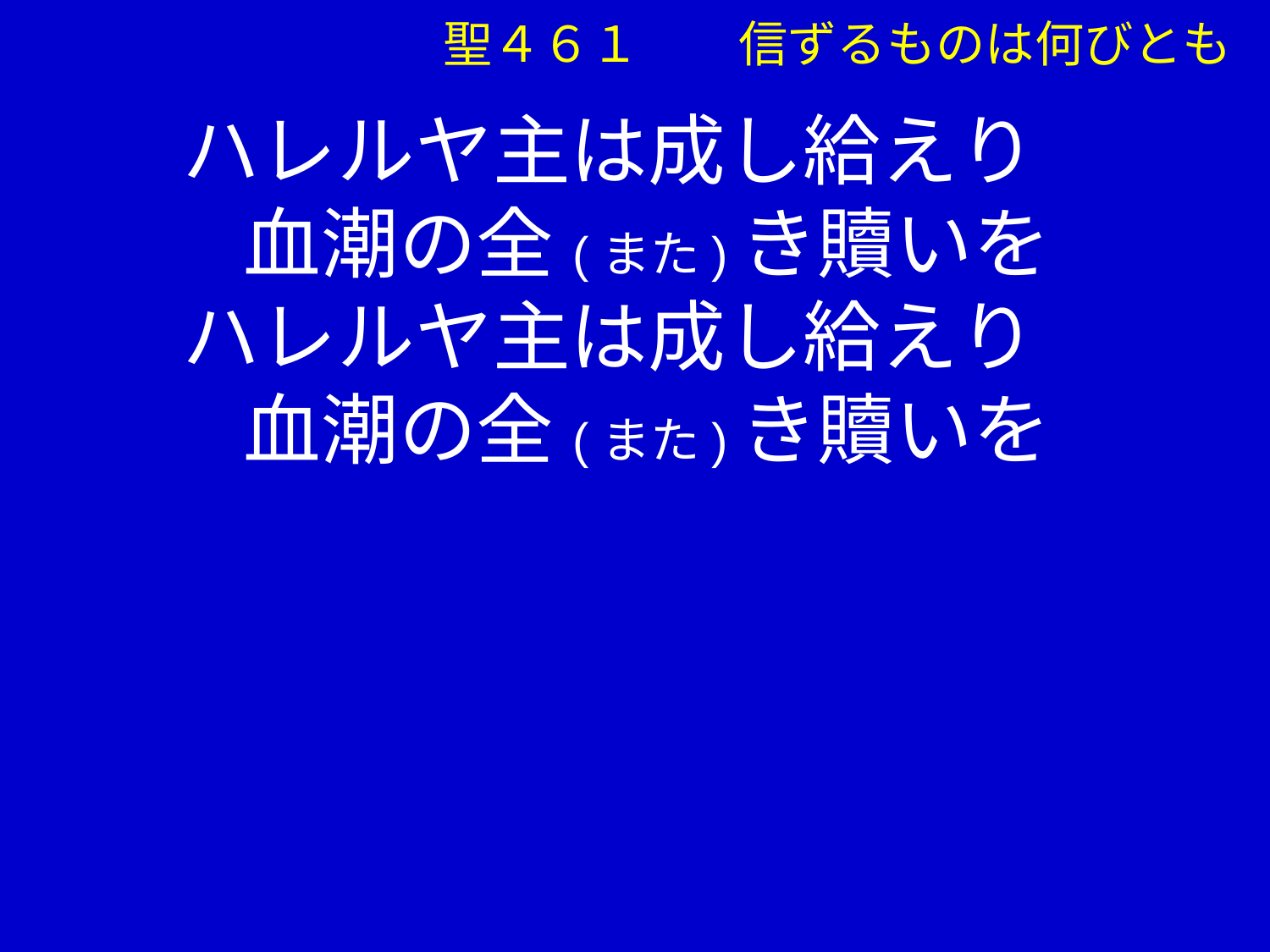

ハレルヤ主は成し給えり　血潮の全(また)き贖いを
　ハレルヤ主は成し給えり　血潮の全(また)き贖いを
聖４６１　　信ずるものは何びとも